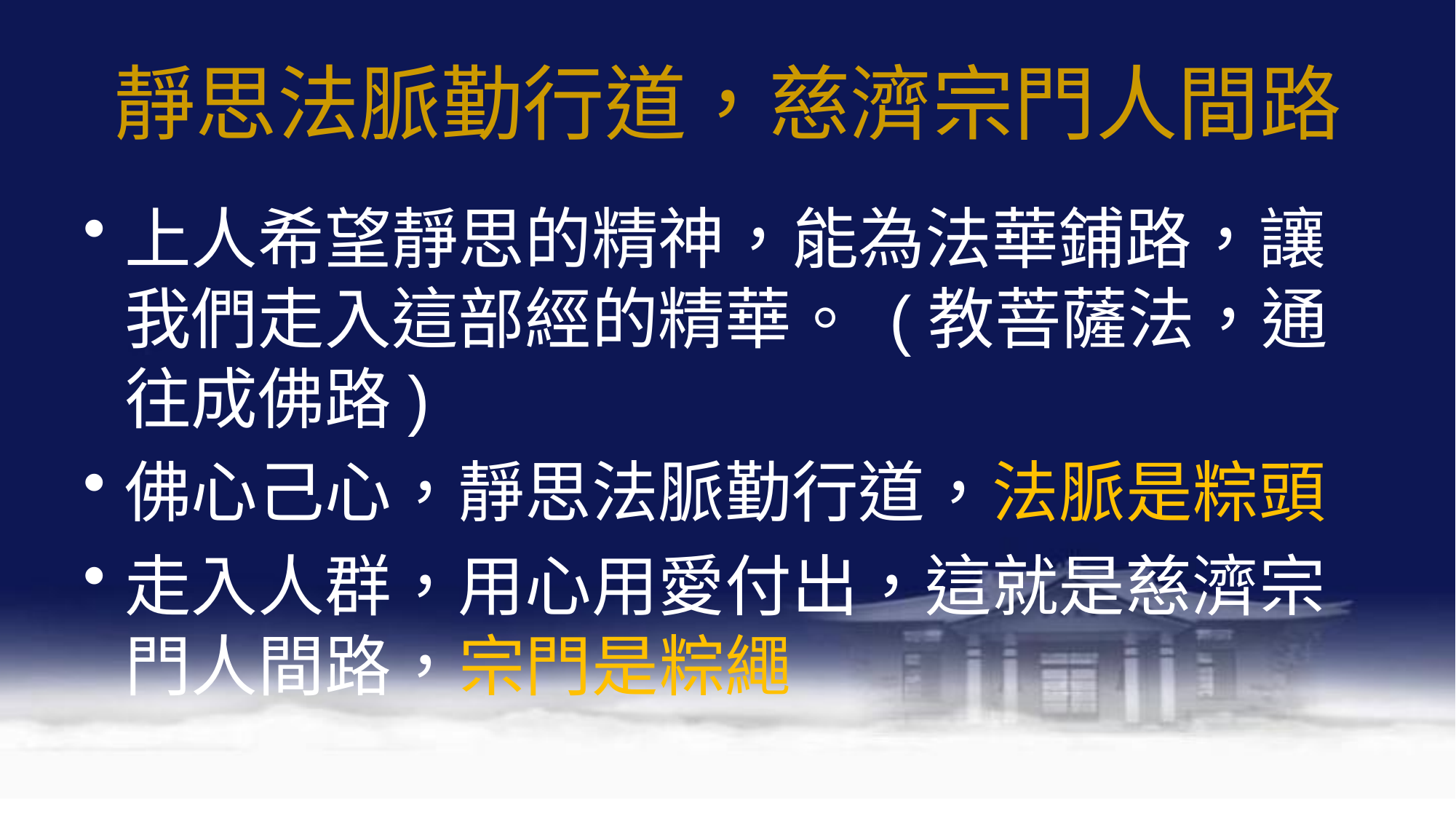

# 靜思法脈勤行道，慈濟宗門人間路
上人希望靜思的精神，能為法華鋪路，讓我們走入這部經的精華。 (教菩薩法，通往成佛路)
佛心己心，靜思法脈勤行道，法脈是粽頭
走入人群，用心用愛付出，這就是慈濟宗門人間路，宗門是粽繩